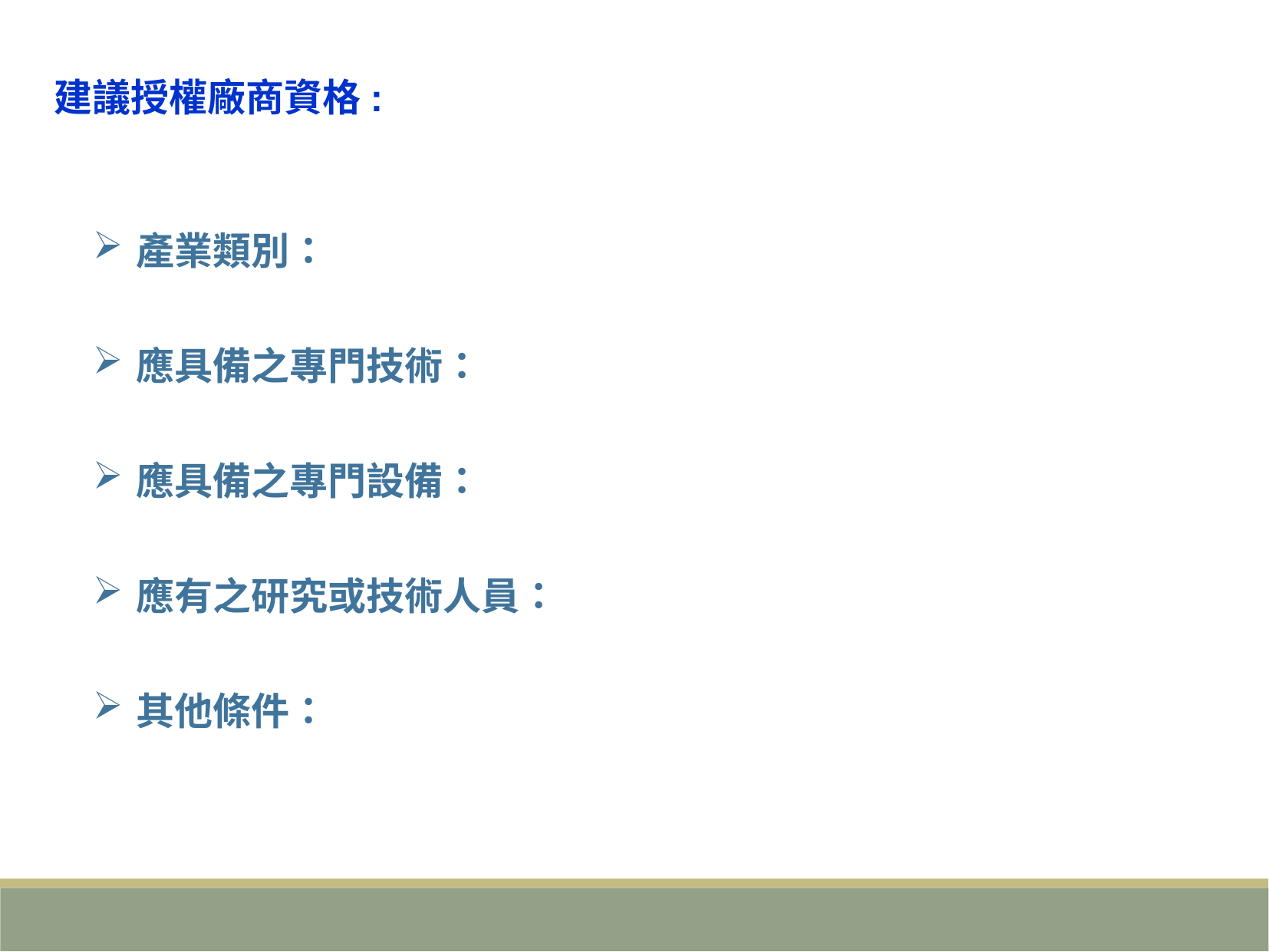

建議授權廠商資格:
產業類別：
應具備之專門技術：
應具備之專門設備：
應有之研究或技術人員：
其他條件：